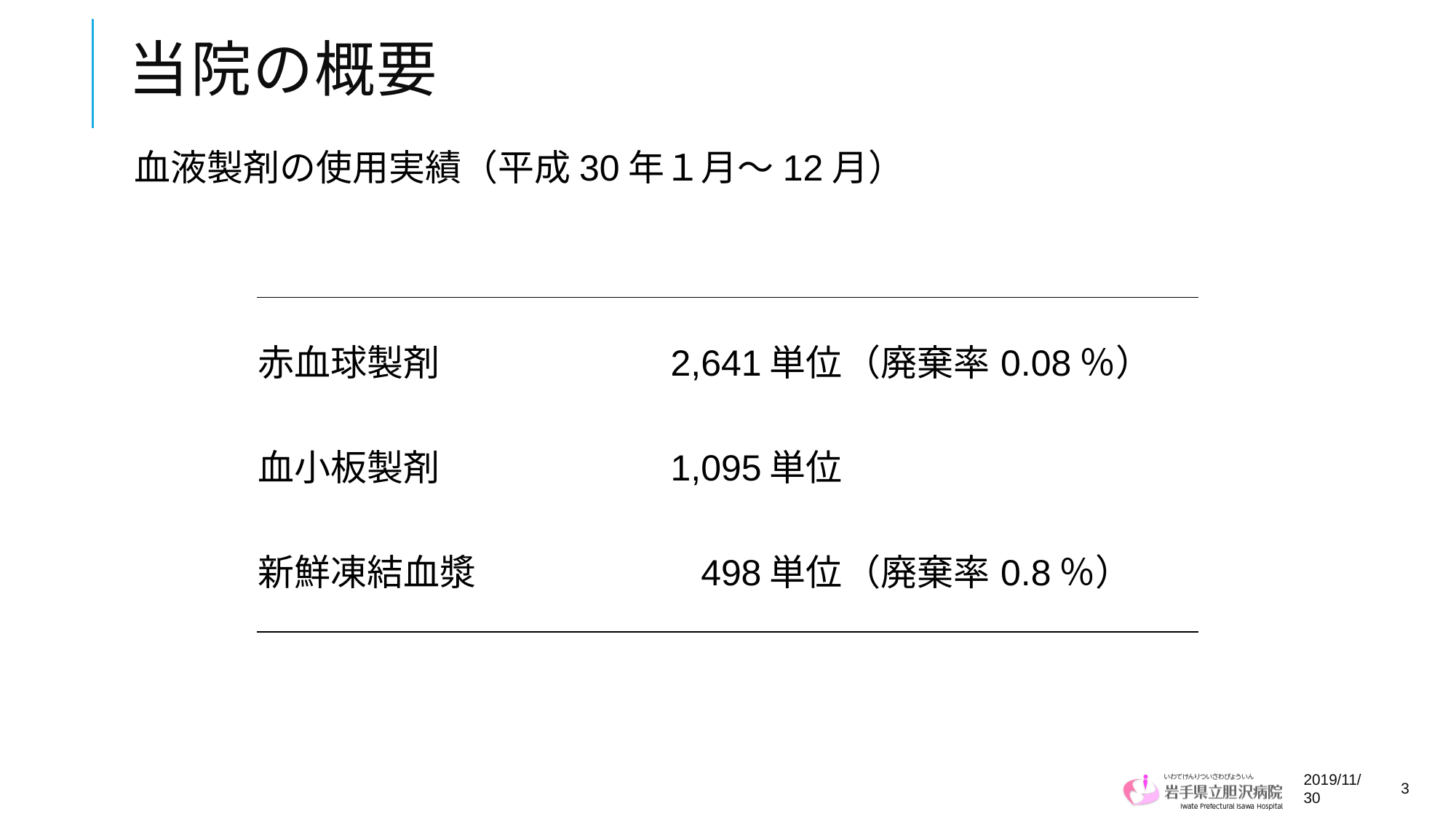

# 当院の概要
血液製剤の使用実績（平成30年１月〜12月）

| 赤血球製剤 | 2,641単位 | （廃棄率0.08％） |
| --- | --- | --- |
| 血小板製剤 | 1,095単位 |  |
| 新鮮凍結血漿 | 498単位 | （廃棄率0.8％） |
2019/11/30
3